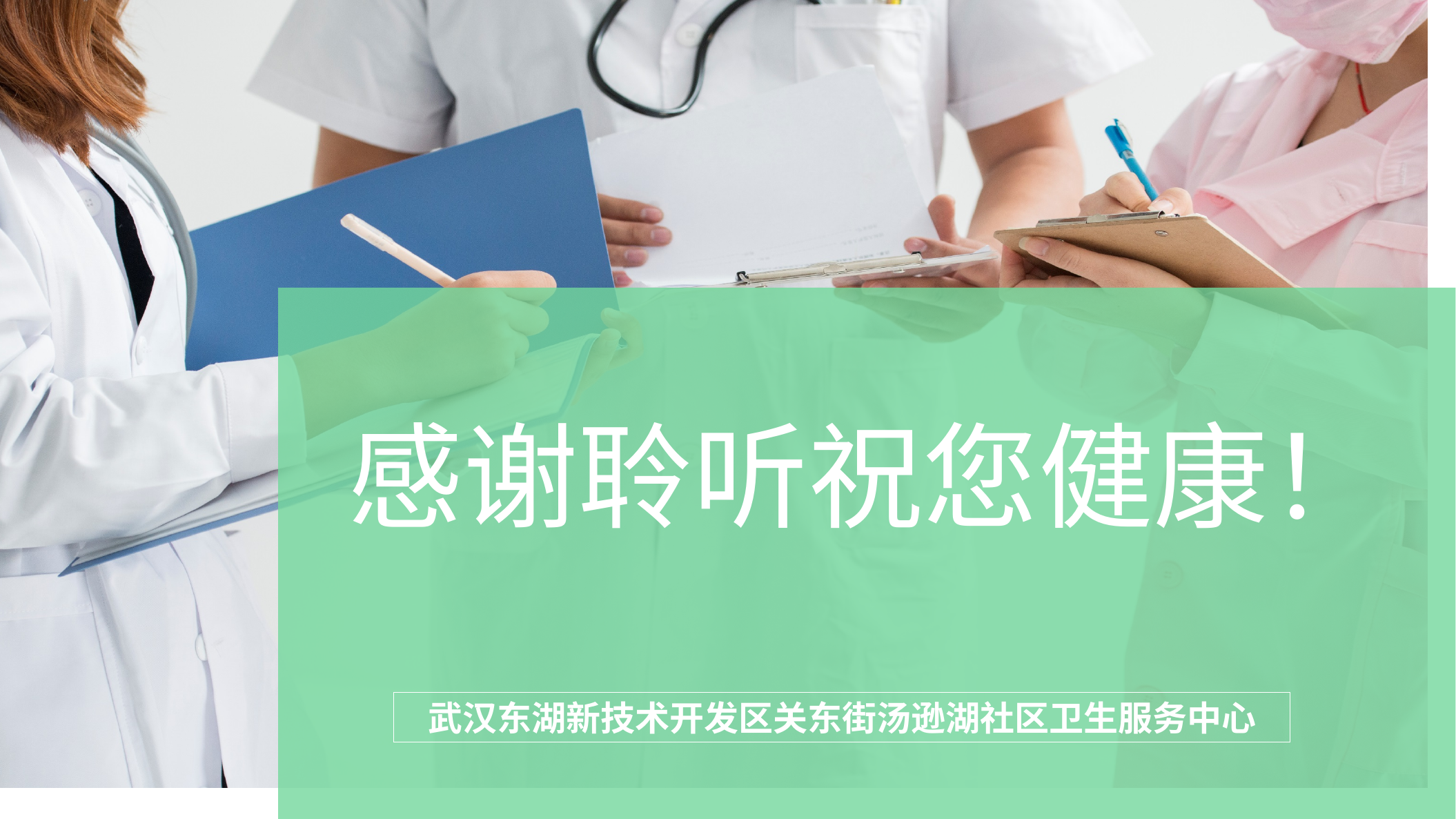

感谢聆听祝您健康！
武汉东湖新技术开发区关东街汤逊湖社区卫生服务中心